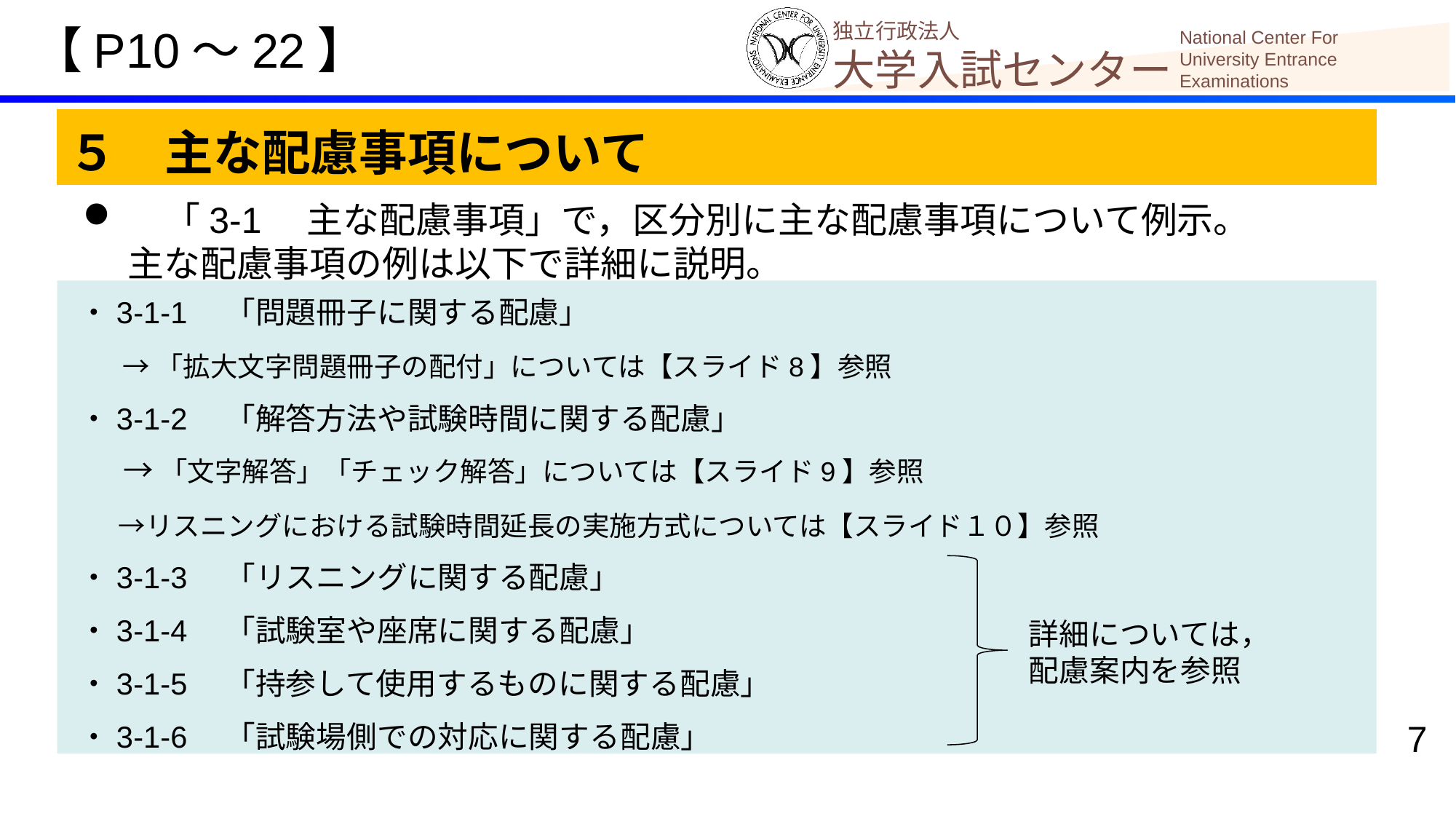

【P10～22】
５　主な配慮事項について
　 「3-1　主な配慮事項」で，区分別に主な配慮事項について例示。
　 主な配慮事項の例は以下で詳細に説明。
・3-1-1　「問題冊子に関する配慮」
　  → 「拡大文字問題冊子の配付」については【スライド8】参照
・3-1-2　「解答方法や試験時間に関する配慮」
　 → 「文字解答」「チェック解答」については【スライド9】参照
　  →リスニングにおける試験時間延長の実施方式については【スライド１０】参照
・3-1-3　「リスニングに関する配慮」
・3-1-4　「試験室や座席に関する配慮」
・3-1-5　「持参して使用するものに関する配慮」
・3-1-6　「試験場側での対応に関する配慮」

詳細については，
配慮案内を参照
7